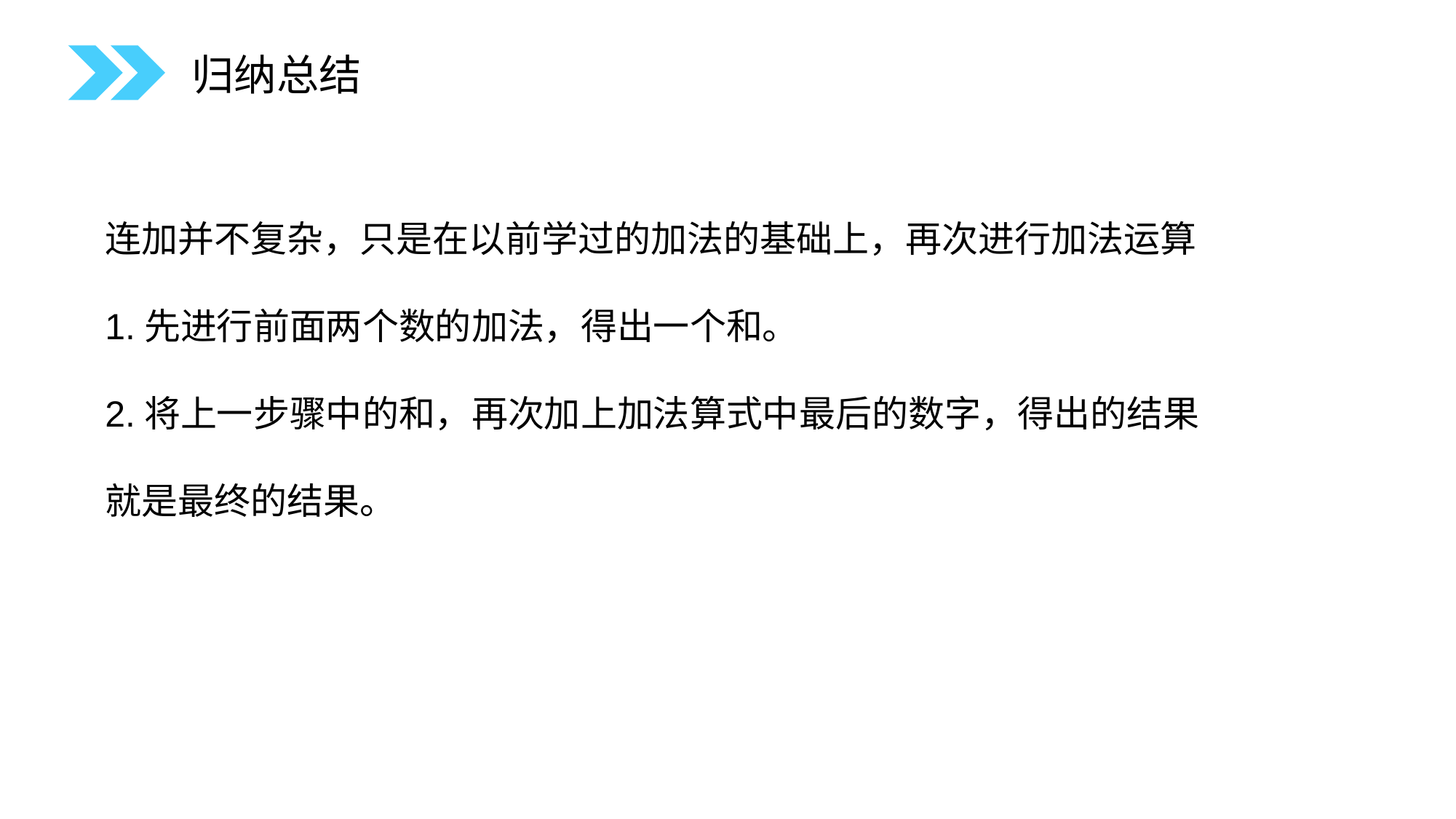

归纳总结
连加并不复杂，只是在以前学过的加法的基础上，再次进行加法运算
1.先进行前面两个数的加法，得出一个和。
2.将上一步骤中的和，再次加上加法算式中最后的数字，得出的结果就是最终的结果。